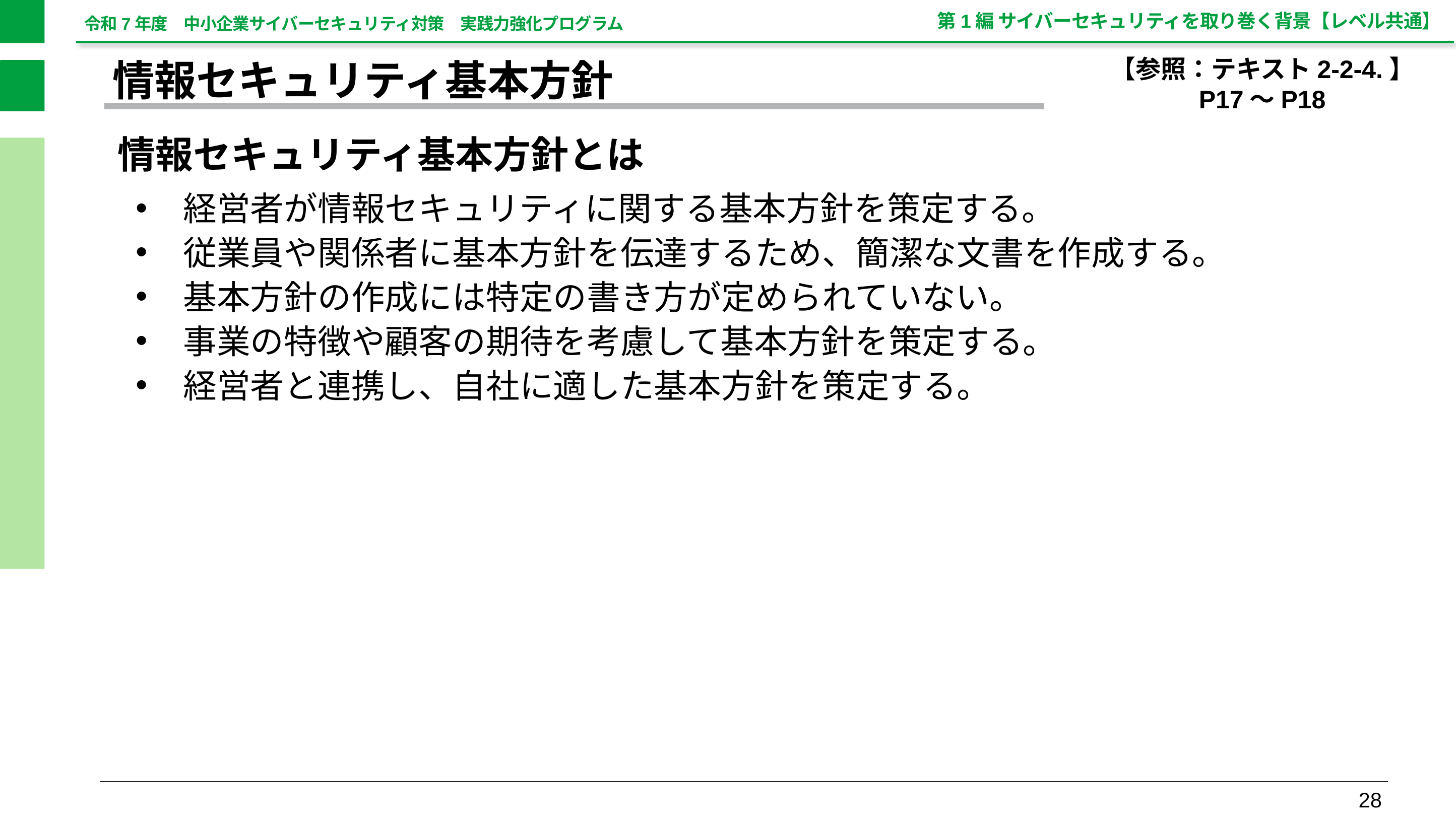

第1編 サイバーセキュリティを取り巻く背景【レベル共通】
【参照：テキスト2-2-4.】
P17～P18
情報セキュリティ基本方針
情報セキュリティ基本方針とは
経営者が情報セキュリティに関する基本方針を策定する。
従業員や関係者に基本方針を伝達するため、簡潔な文書を作成する。
基本方針の作成には特定の書き方が定められていない。
事業の特徴や顧客の期待を考慮して基本方針を策定する。
経営者と連携し、自社に適した基本方針を策定する。